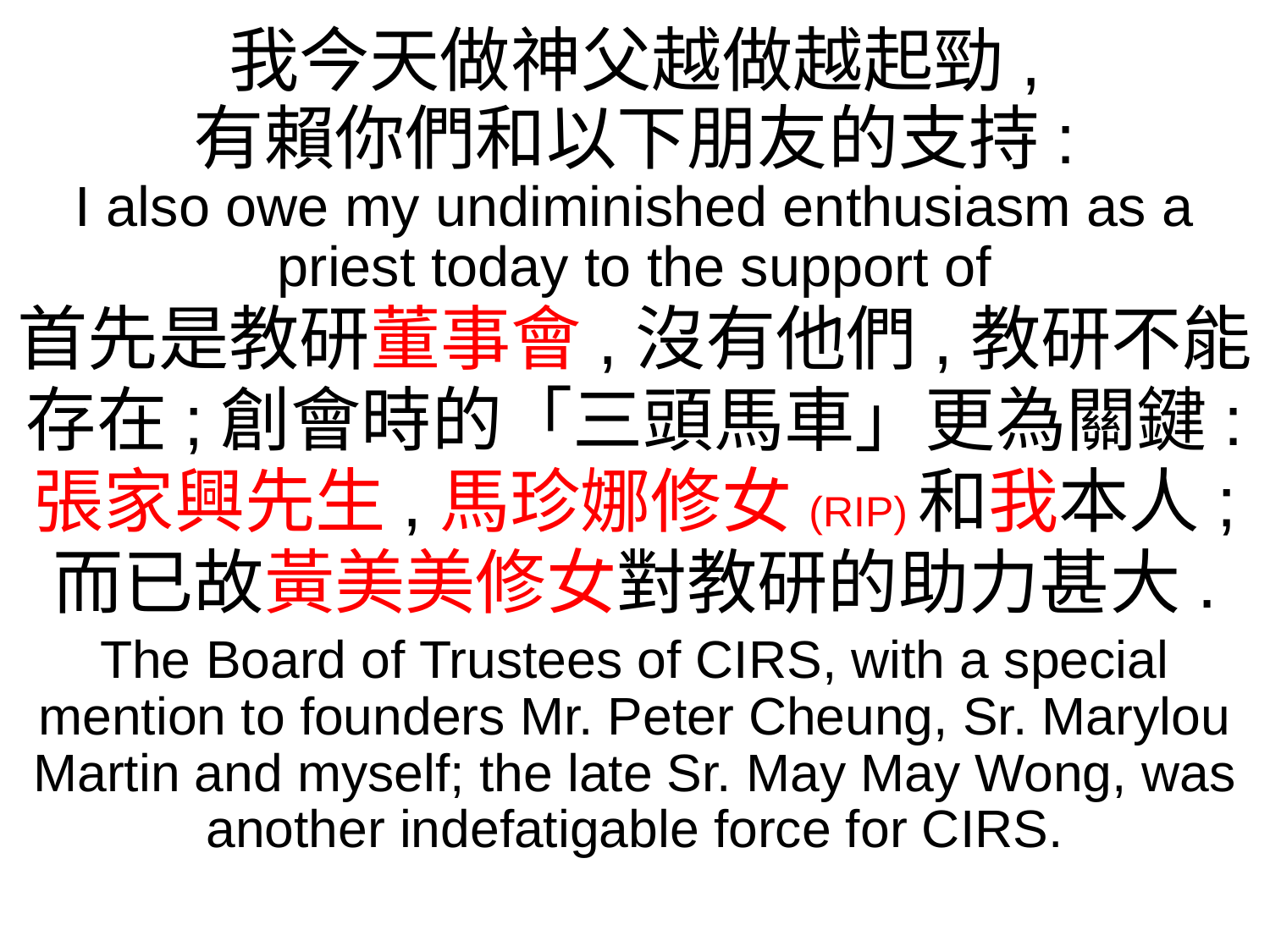

我今天做神父越做越起勁,
有賴你們和以下朋友的支持:
I also owe my undiminished enthusiasm as a priest today to the support of
首先是教研董事會,沒有他們,教研不能存在;創會時的「三頭馬車」更為關鍵:
張家興先生,馬珍娜修女(RIP)和我本人;
而已故黃美美修女對教研的助力甚大.
The Board of Trustees of CIRS, with a special mention to founders Mr. Peter Cheung, Sr. Marylou Martin and myself; the late Sr. May May Wong, was another indefatigable force for CIRS.